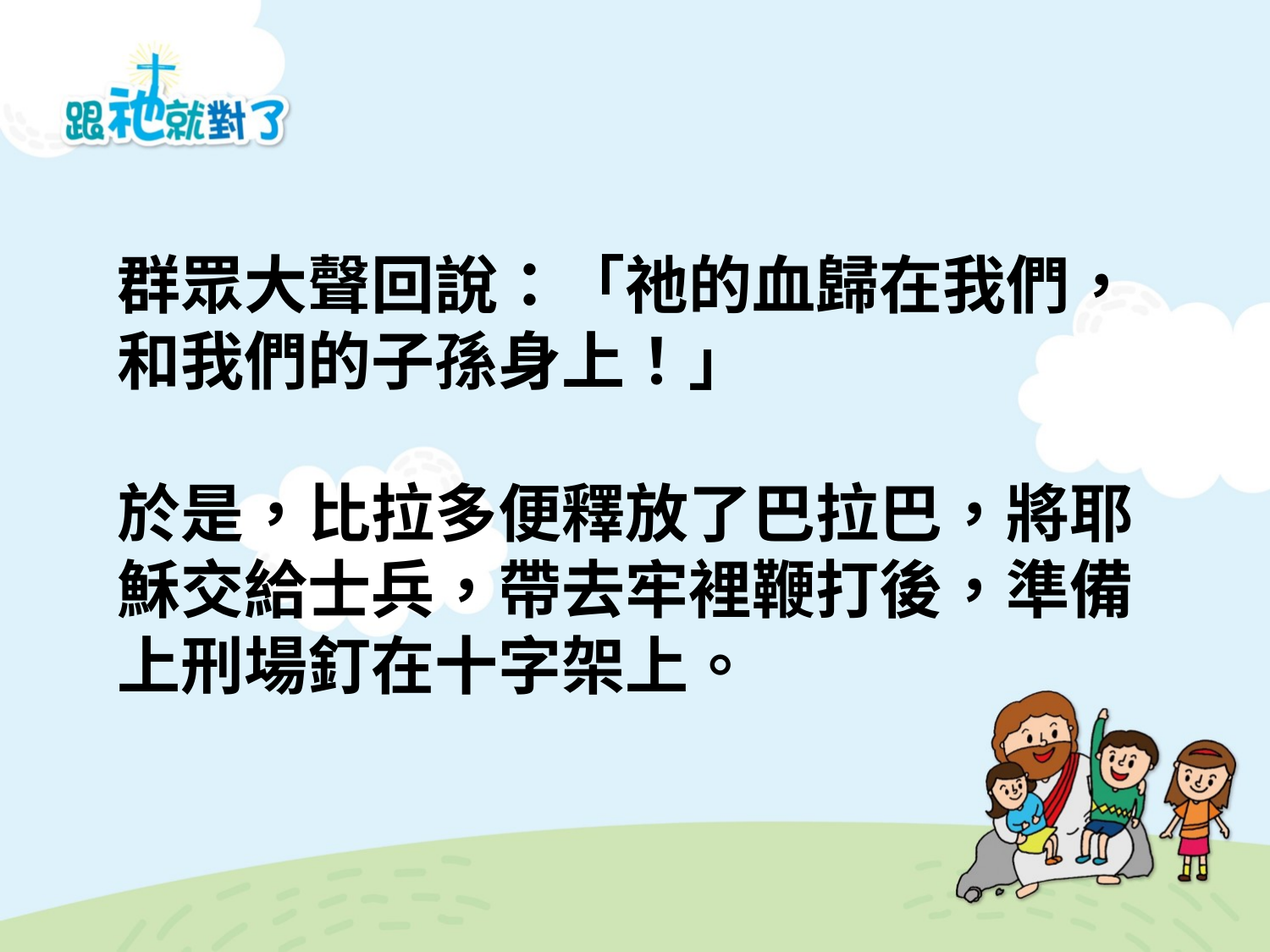

群眾大聲回說：「祂的血歸在我們，和我們的子孫身上！」

於是，比拉多便釋放了巴拉巴，將耶穌交給士兵，帶去牢裡鞭打後，準備上刑場釘在十字架上。